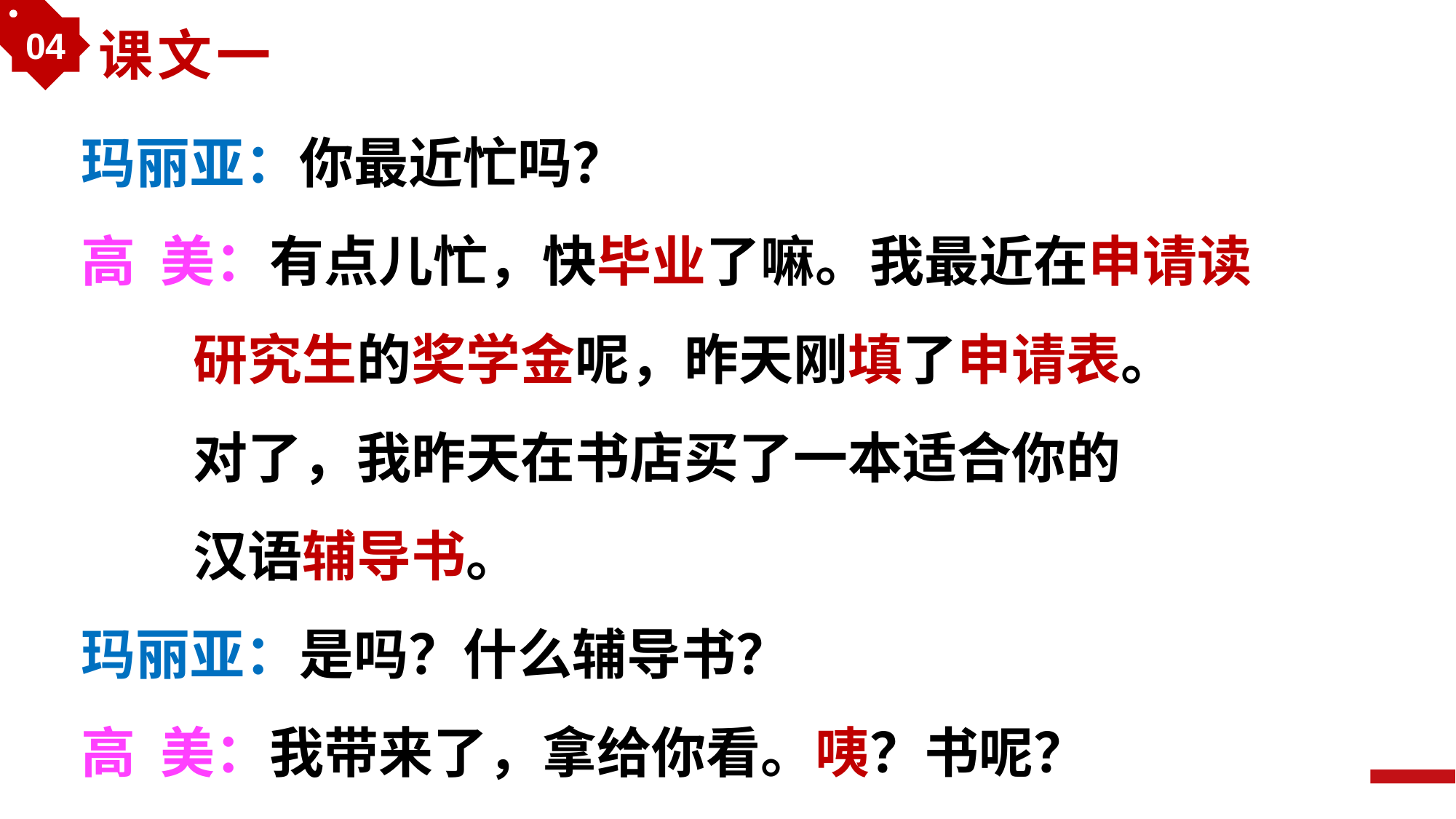

04
课文一
玛丽亚：你最近忙吗？
高  美：有点儿忙，快毕业了嘛。我最近在申请读
        研究生的奖学金呢，昨天刚填了申请表。
        对了，我昨天在书店买了一本适合你的
        汉语辅导书。
玛丽亚：是吗？什么辅导书？
高  美：我带来了，拿给你看。咦？书呢？